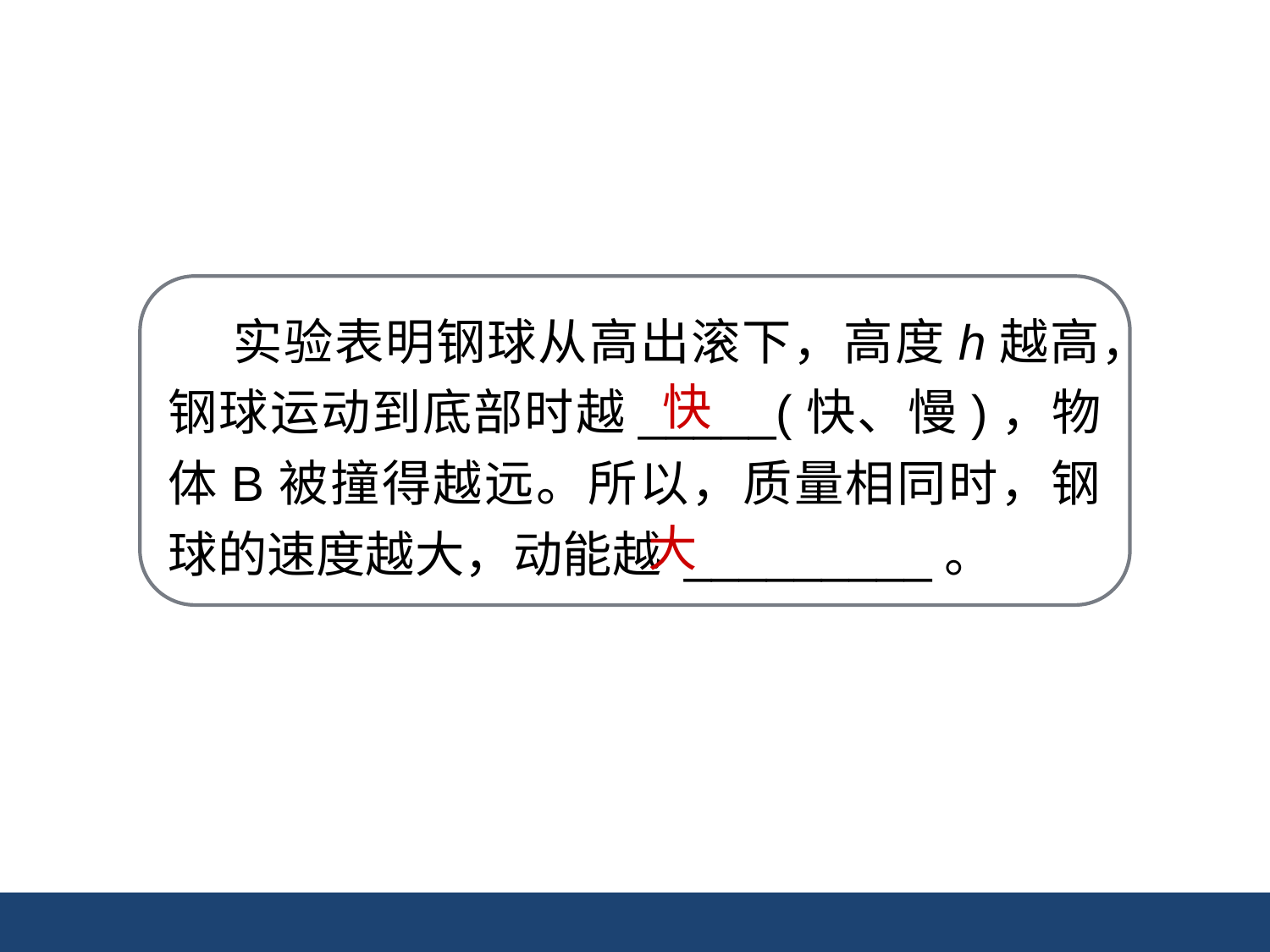

实验表明钢球从高出滚下，高度h越高，钢球运动到底部时越_____(快、慢)，物体B被撞得越远。所以，质量相同时，钢球的速度越大，动能越 _________。
快
大